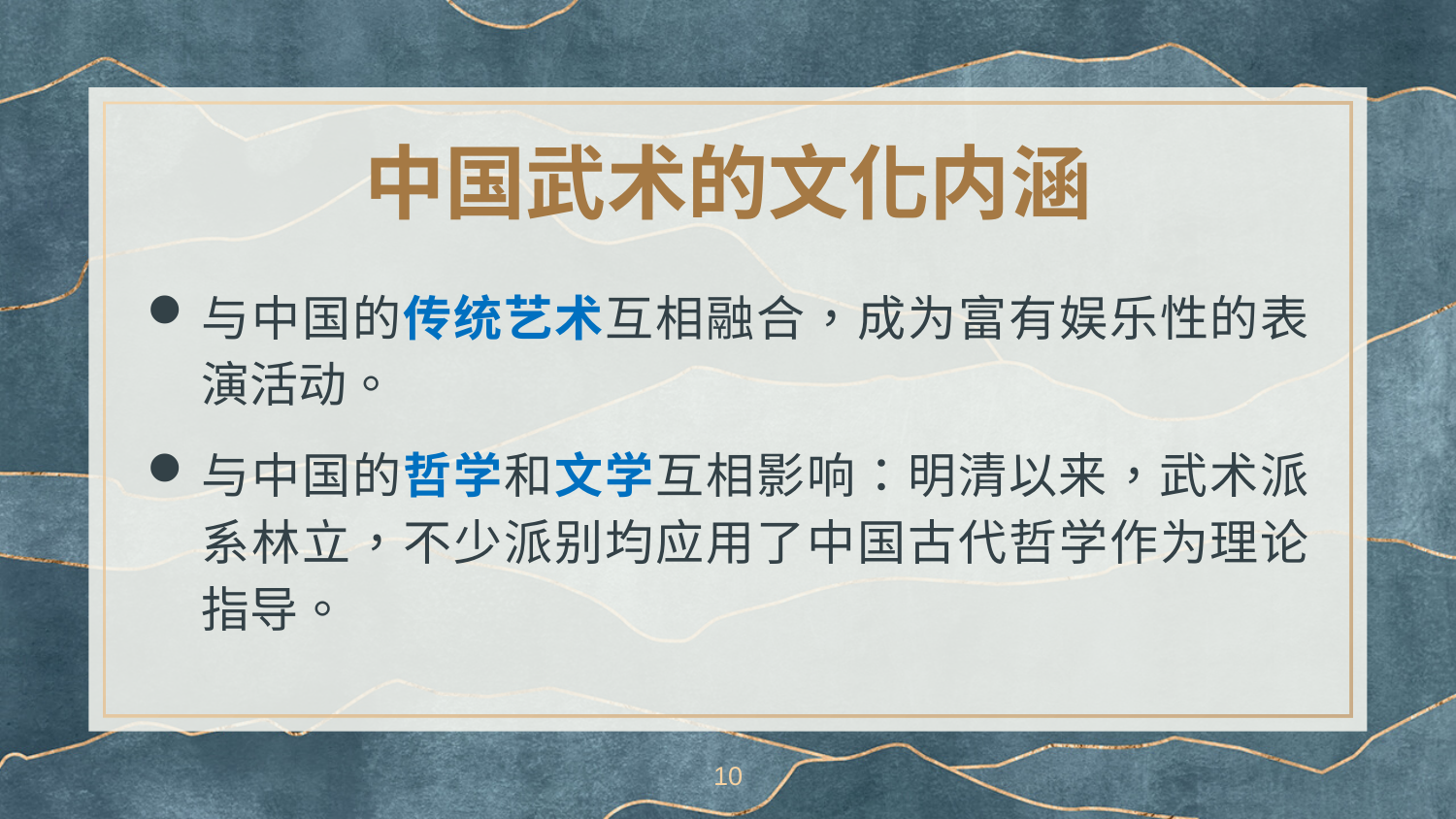

# 中国武术的文化内涵
与中国的传统艺术互相融合，成为富有娱乐性的表演活动。
与中国的哲学和文学互相影响：明清以来，武术派系林立，不少派别均应用了中国古代哲学作为理论指导。
10